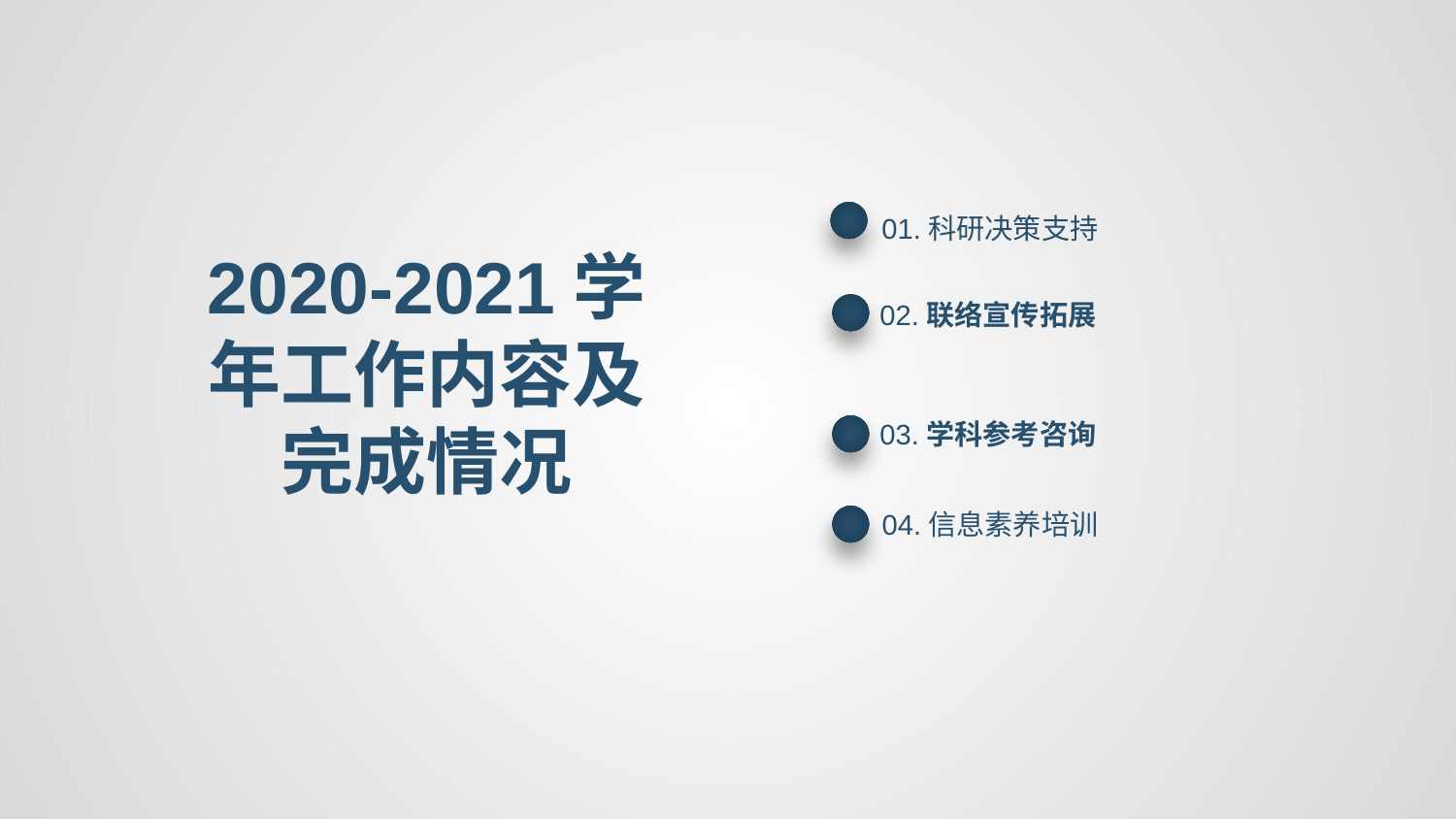

01.科研决策支持
2020-2021学年工作内容及完成情况
02.联络宣传拓展

03.学科参考咨询

04.信息素养培训